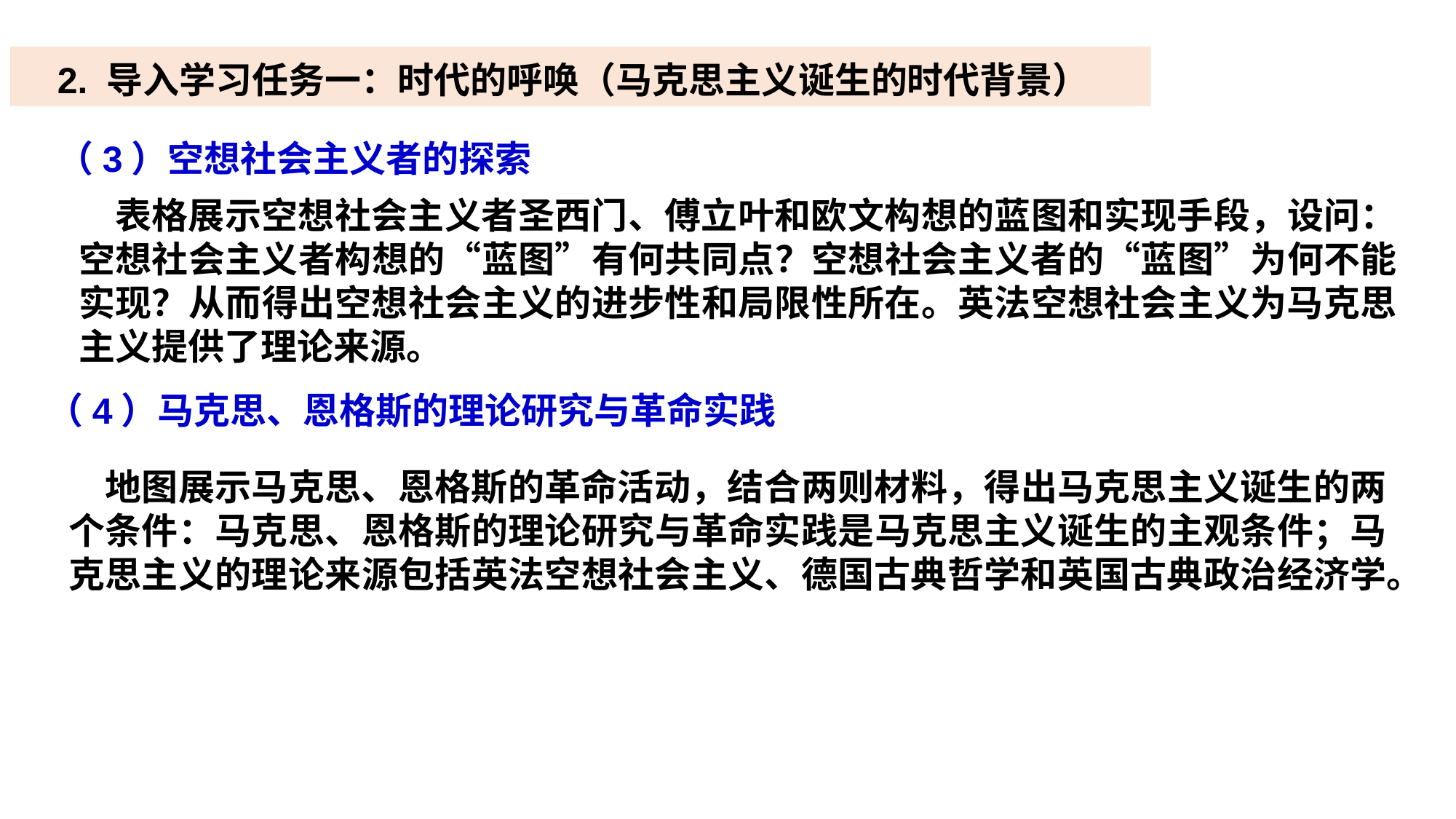

2. 导入学习任务一：时代的呼唤（马克思主义诞生的时代背景）
（3）空想社会主义者的探索
表格展示空想社会主义者圣西门、傅立叶和欧文构想的蓝图和实现手段，设问：空想社会主义者构想的“蓝图”有何共同点？空想社会主义者的“蓝图”为何不能实现？从而得出空想社会主义的进步性和局限性所在。英法空想社会主义为马克思主义提供了理论来源。
（4）马克思、恩格斯的理论研究与革命实践
地图展示马克思、恩格斯的革命活动，结合两则材料，得出马克思主义诞生的两个条件：马克思、恩格斯的理论研究与革命实践是马克思主义诞生的主观条件；马克思主义的理论来源包括英法空想社会主义、德国古典哲学和英国古典政治经济学。